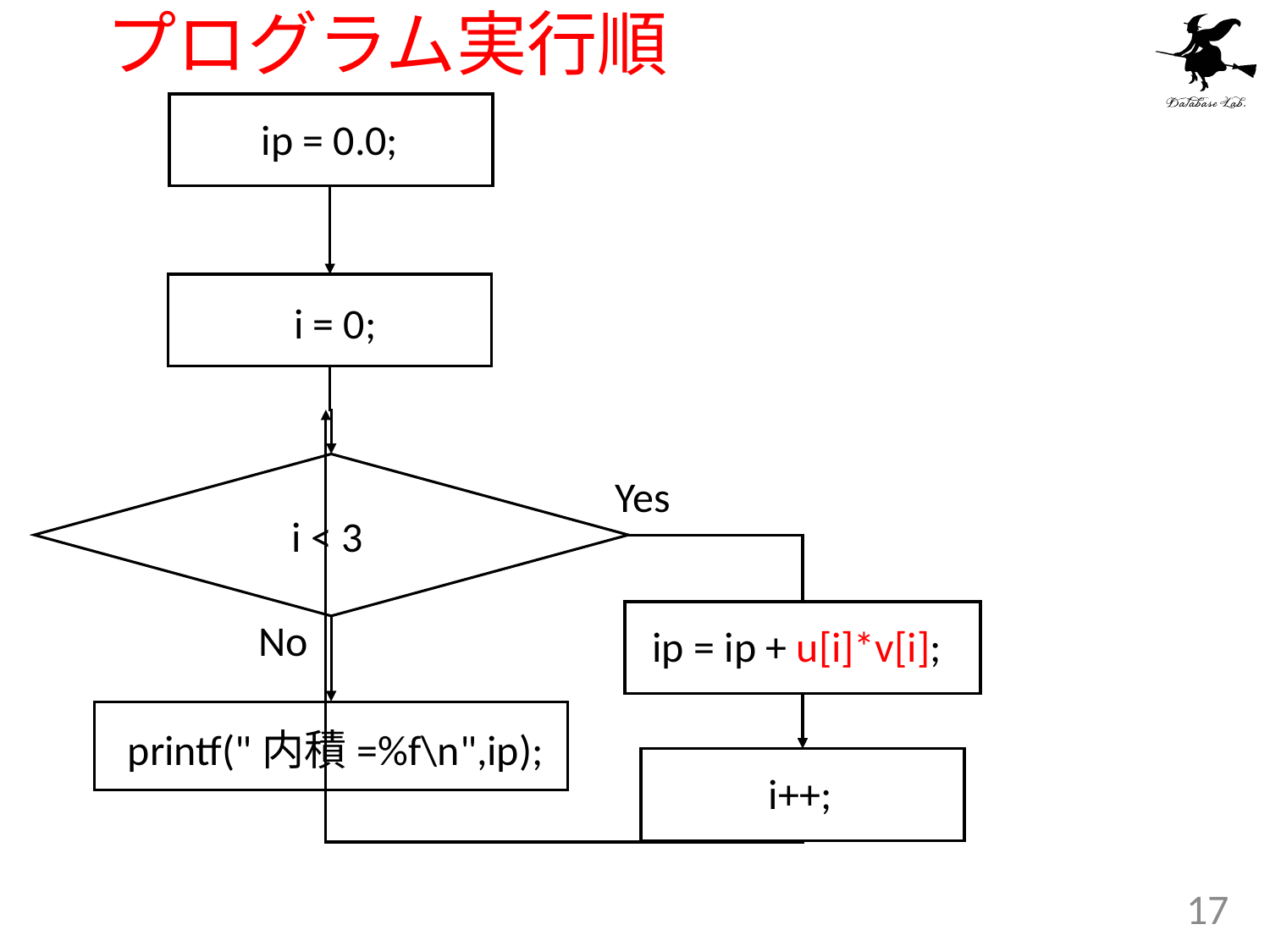

# プログラム実行順

ip = 0.0;

i = 0;

Yes
i < 3

No
ip = ip + u[i]*v[i];

printf("内積=%f\n",ip);

i++;
17